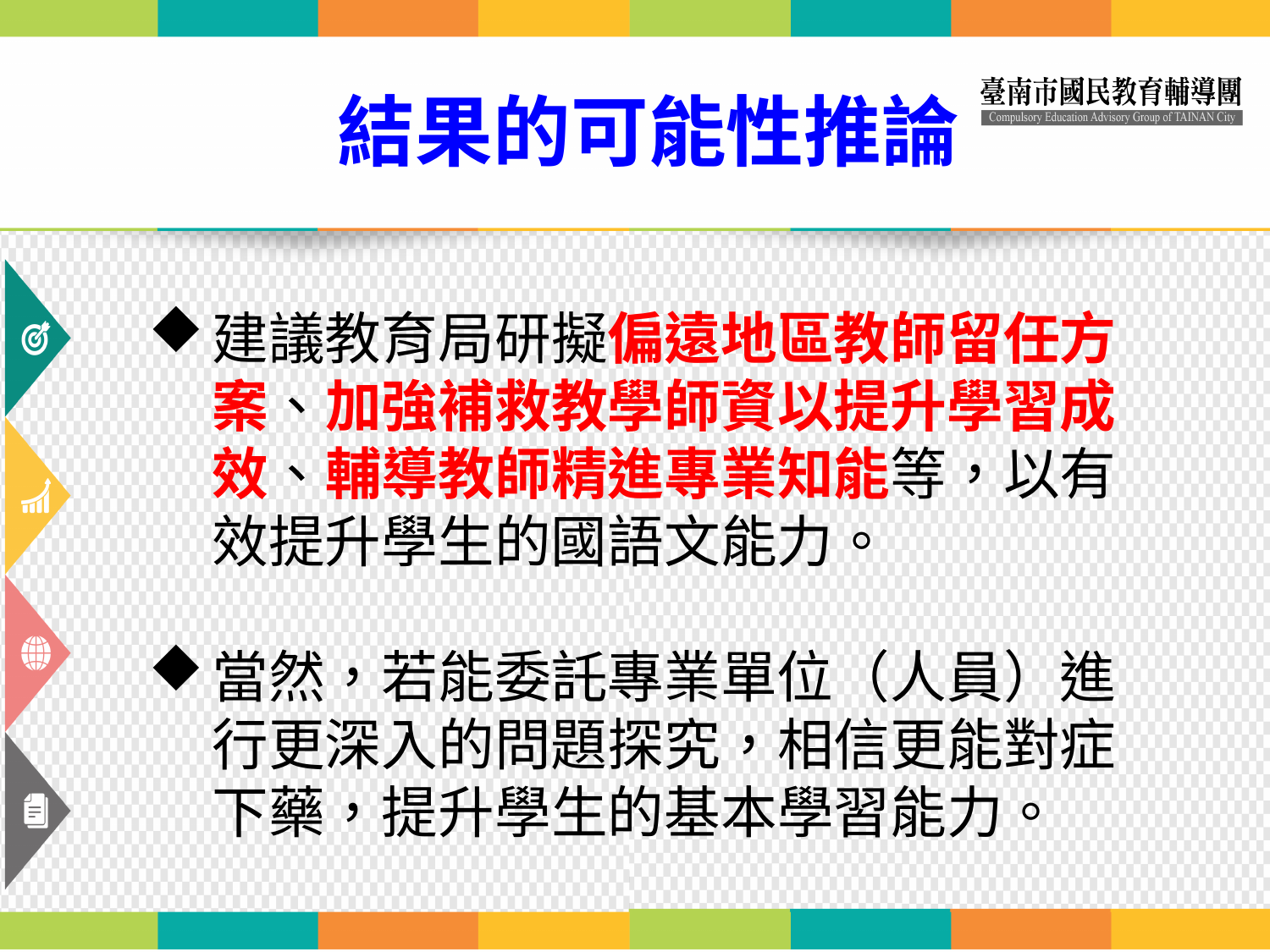

# 結果的可能性推論
建議教育局研擬偏遠地區教師留任方案、加強補救教學師資以提升學習成效、輔導教師精進專業知能等，以有效提升學生的國語文能力。

當然，若能委託專業單位（人員）進行更深入的問題探究，相信更能對症下藥，提升學生的基本學習能力。